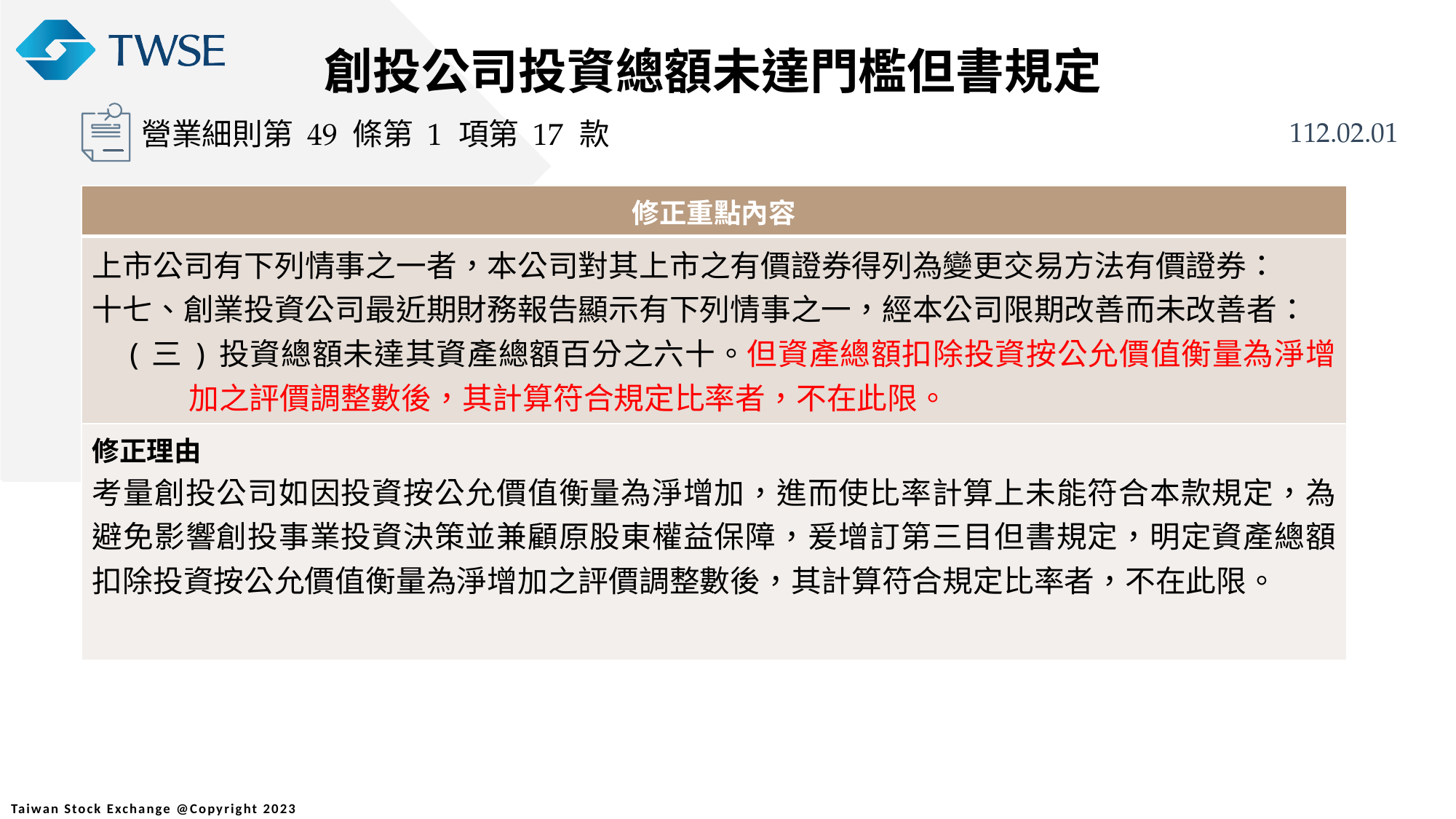

創投公司投資總額未達門檻但書規定

營業細則第 49 條第 1 項第 17 款
112.02.01
| 修正重點內容 |
| --- |
| 上市公司有下列情事之一者，本公司對其上市之有價證券得列為變更交易方法有價證券： 十七、創業投資公司最近期財務報告顯示有下列情事之一，經本公司限期改善而未改善者： (三)投資總額未達其資產總額百分之六十。但資產總額扣除投資按公允價值衡量為淨增加之評價調整數後，其計算符合規定比率者，不在此限。 |
| 修正理由 考量創投公司如因投資按公允價值衡量為淨增加，進而使比率計算上未能符合本款規定，為避免影響創投事業投資決策並兼顧原股東權益保障，爰增訂第三目但書規定，明定資產總額扣除投資按公允價值衡量為淨增加之評價調整數後，其計算符合規定比率者，不在此限。 |
22